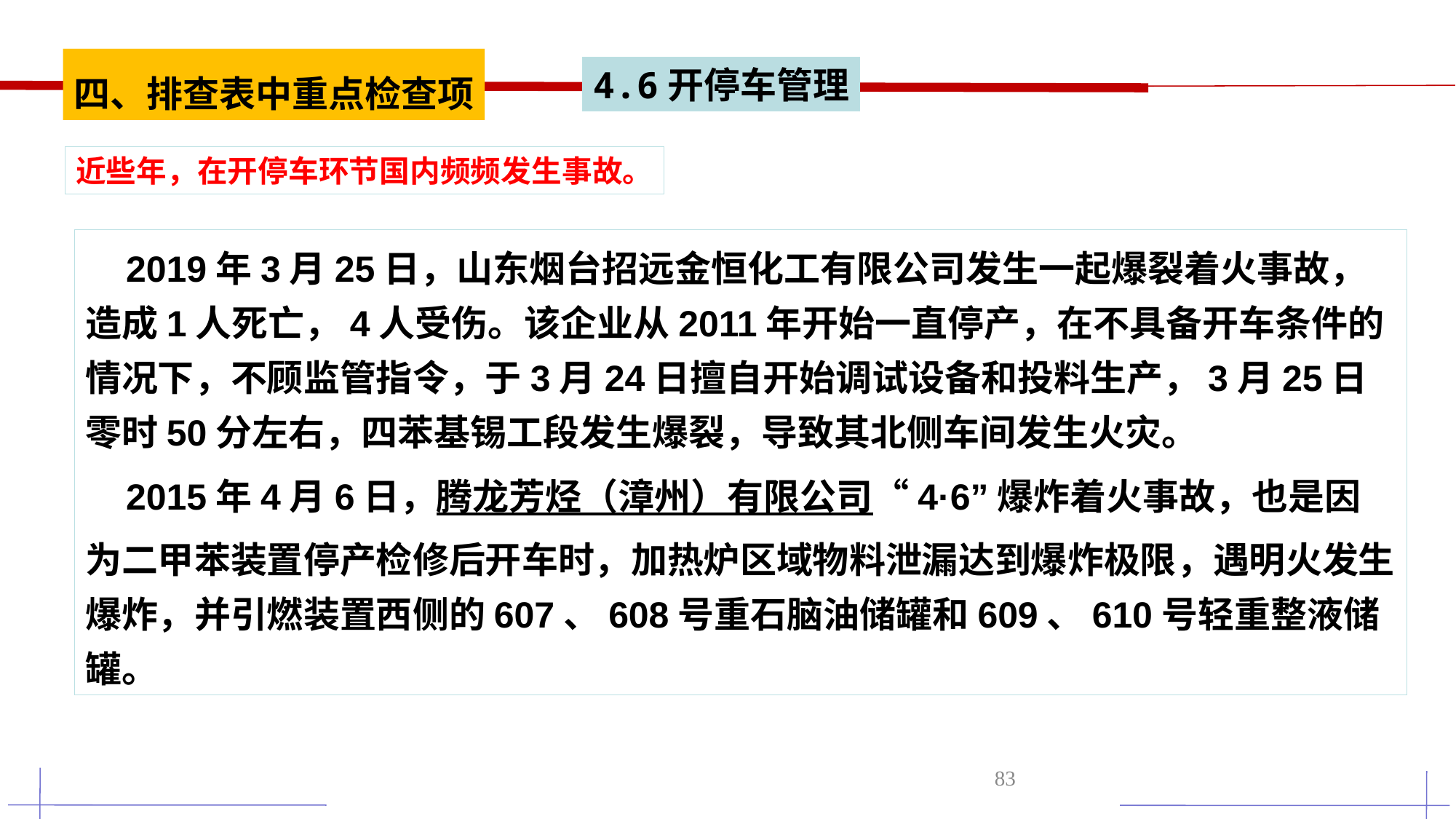

四、排查表中重点检查项
4.6开停车管理
近些年，在开停车环节国内频频发生事故。
    2019年3月25日，山东烟台招远金恒化工有限公司发生一起爆裂着火事故，造成1人死亡，4人受伤。该企业从2011年开始一直停产，在不具备开车条件的情况下，不顾监管指令，于3月24日擅自开始调试设备和投料生产，3月25日零时50分左右，四苯基锡工段发生爆裂，导致其北侧车间发生火灾。
    2015年4月6日，腾龙芳烃（漳州）有限公司“4·6”爆炸着火事故，也是因为二甲苯装置停产检修后开车时，加热炉区域物料泄漏达到爆炸极限，遇明火发生爆炸，并引燃装置西侧的607、608号重石脑油储罐和609、610号轻重整液储罐。
83